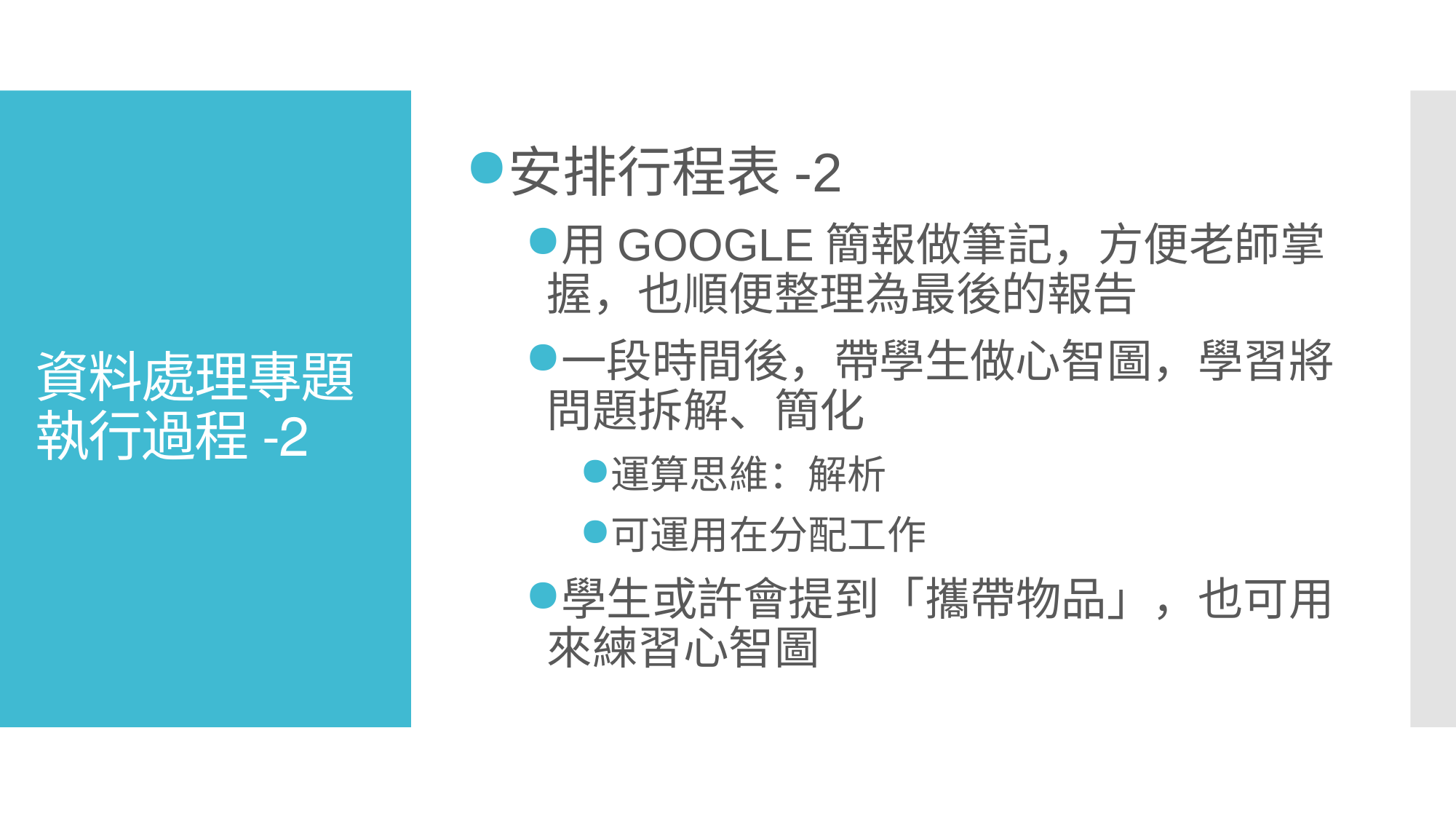

安排行程表-2
用GOOGLE簡報做筆記，方便老師掌握，也順便整理為最後的報告
一段時間後，帶學生做心智圖，學習將問題拆解、簡化
運算思維：解析
可運用在分配工作
學生或許會提到「攜帶物品」，也可用來練習心智圖
# 資料處理專題
執行過程-2